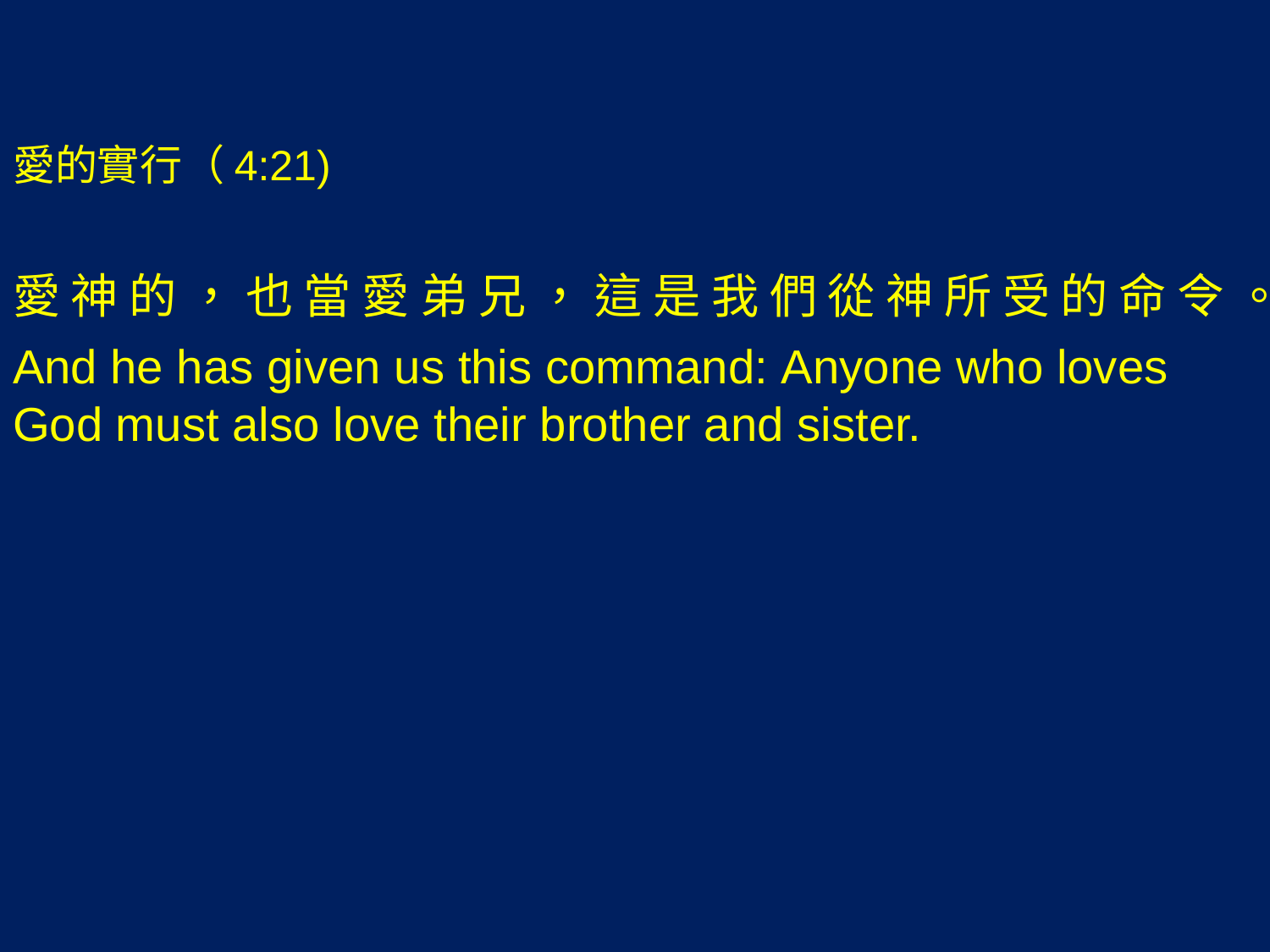

愛的實行（4:21)

愛 神 的 ， 也 當 愛 弟 兄 ， 這 是 我 們 從 神 所 受 的 命 令 。
And he has given us this command: Anyone who loves God must also love their brother and sister.